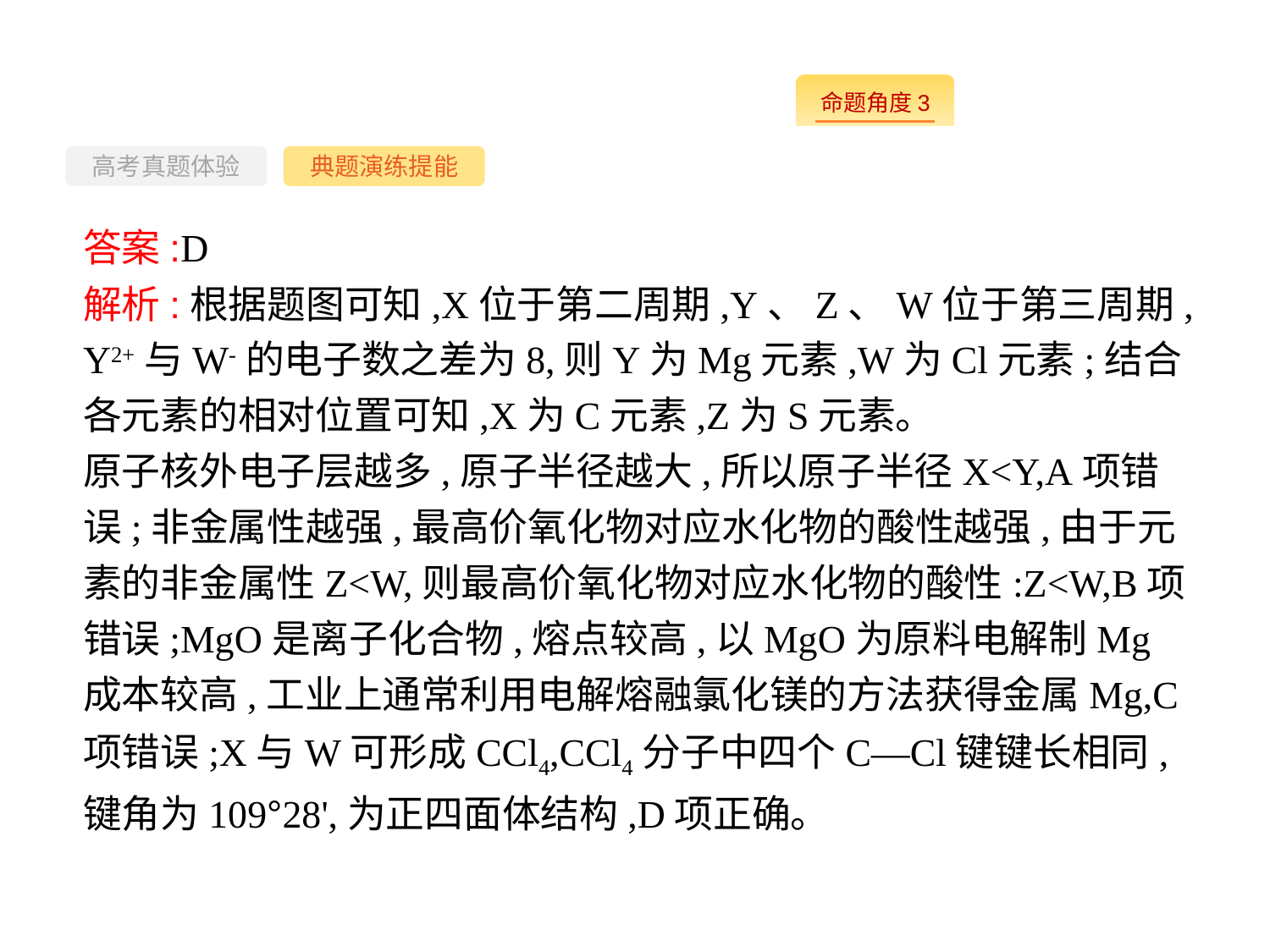

-104-
高考真题体验
典题演练提能
答案:D
解析:根据题图可知,X位于第二周期,Y、Z、W位于第三周期,Y2+与W-的电子数之差为8,则Y为Mg元素,W为Cl元素;结合各元素的相对位置可知,X为C元素,Z为S元素。
原子核外电子层越多,原子半径越大,所以原子半径X<Y,A项错误;非金属性越强,最高价氧化物对应水化物的酸性越强,由于元素的非金属性Z<W,则最高价氧化物对应水化物的酸性:Z<W,B项错误;MgO是离子化合物,熔点较高,以MgO为原料电解制Mg成本较高,工业上通常利用电解熔融氯化镁的方法获得金属Mg,C项错误;X与W可形成CCl4,CCl4分子中四个C—Cl键键长相同,键角为109°28',为正四面体结构,D项正确。